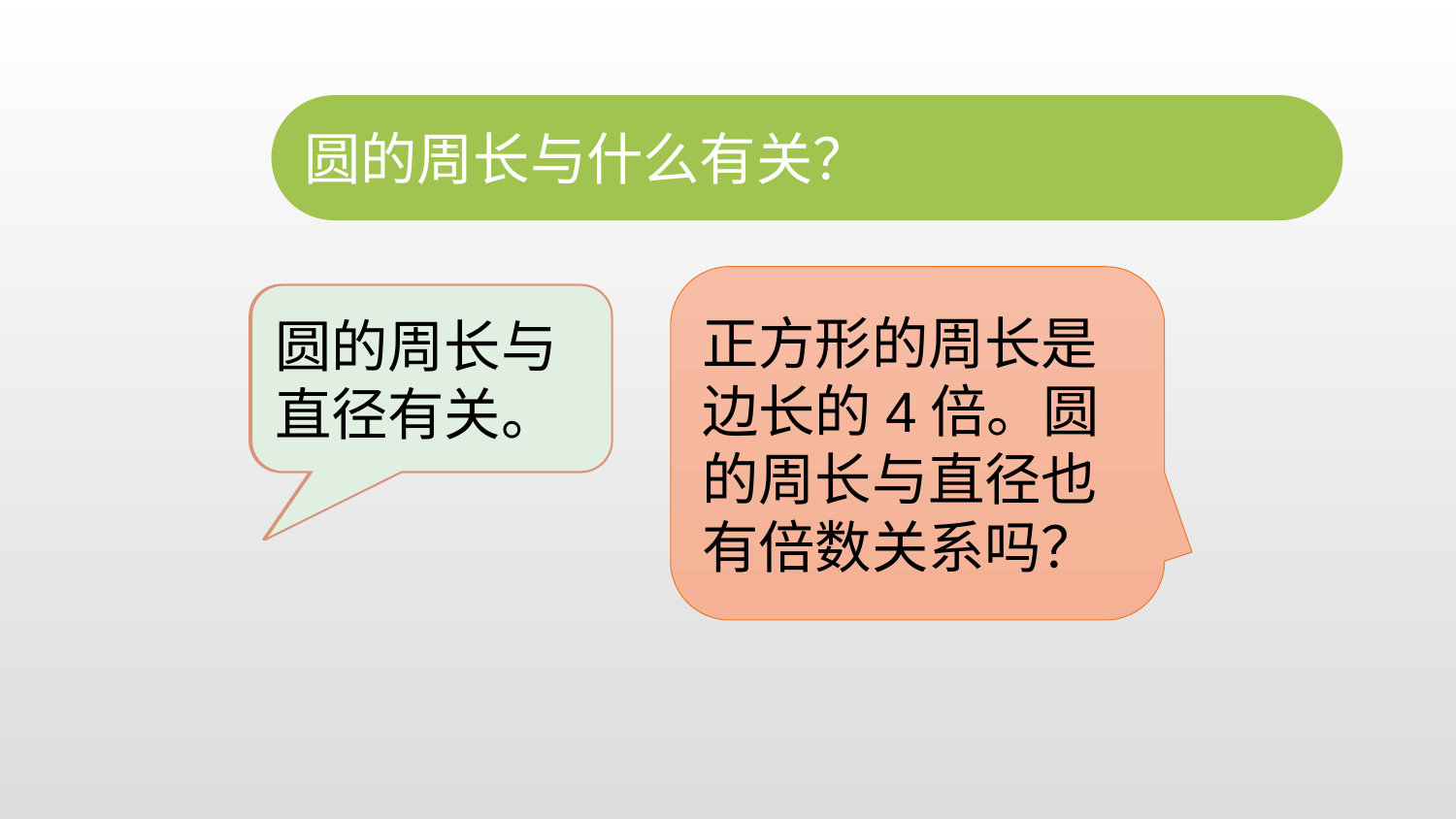

圆的周长与什么有关？
正方形的周长是边长的4倍。圆的周长与直径也有倍数关系吗？
圆的周长与直径有关。
圆的周长与直径有关。